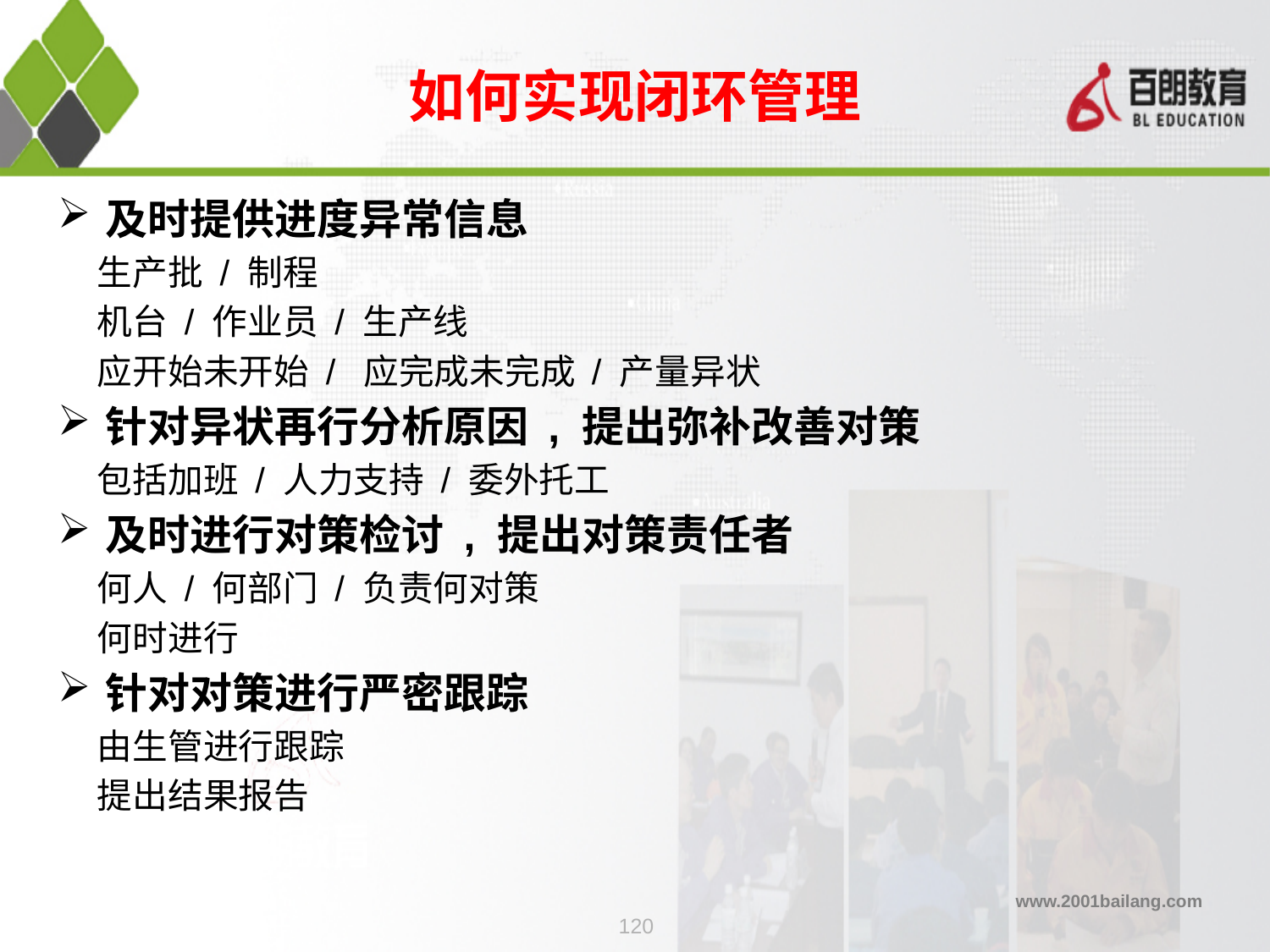

# 如何实现闭环管理
及时提供进度异常信息
    生产批 / 制程
    机台 / 作业员 / 生产线
    应开始未开始 /  应完成未完成 / 产量异状
针对异状再行分析原因 , 提出弥补改善对策
    包括加班 / 人力支持 / 委外托工
及时进行对策检讨 , 提出对策责任者
    何人 / 何部门 / 负责何对策
    何时进行
针对对策进行严密跟踪
    由生管进行跟踪
    提出结果报告
120